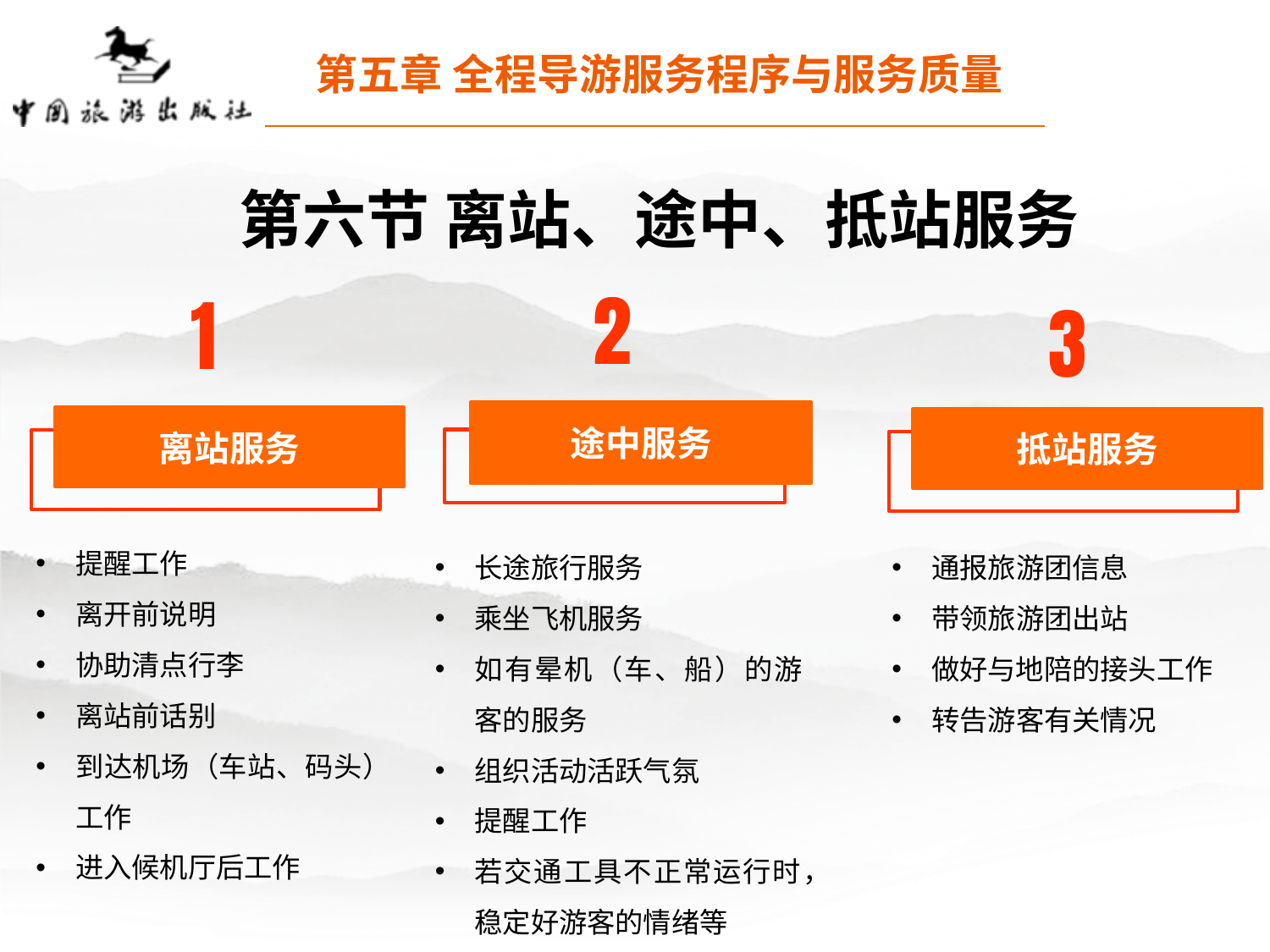

第五章 全程导游服务程序与服务质量
第六节 离站、途中、抵站服务
2
途中服务

长途旅行服务
乘坐飞机服务
如有晕机（车、船）的游客的服务
组织活动活跃气氛
提醒工作
若交通工具不正常运行时，稳定好游客的情绪等
1
离站服务

提醒工作
离开前说明
协助清点行李
离站前话别
到达机场（车站、码头）工作
进入候机厅后工作
3
抵站服务

通报旅游团信息
带领旅游团出站
做好与地陪的接头工作
转告游客有关情况